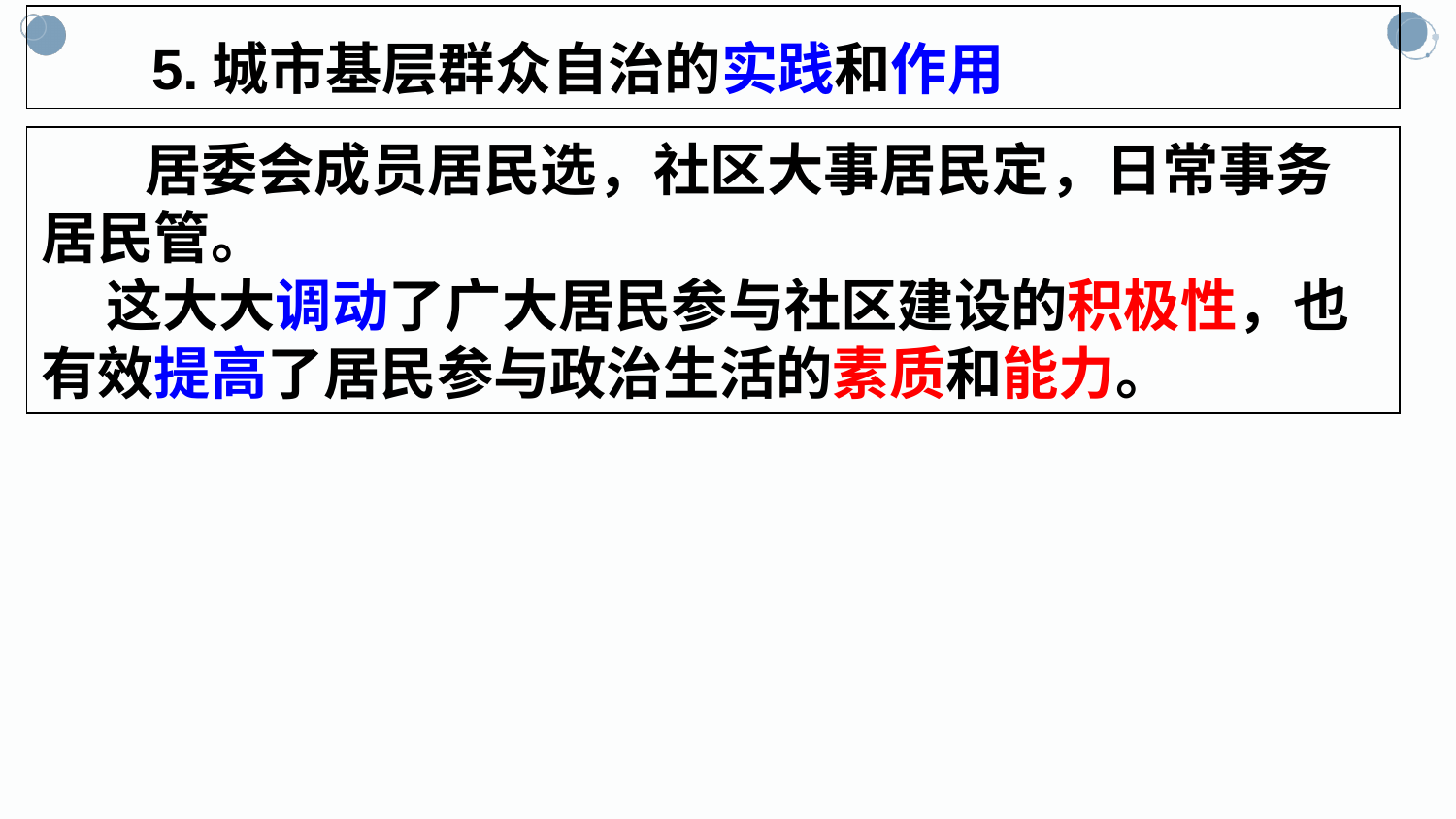

5.城市基层群众自治的实践和作用
       居委会成员居民选，社区大事居民定，日常事务居民管。
    这大大调动了广大居民参与社区建设的积极性，也有效提高了居民参与政治生活的素质和能力。